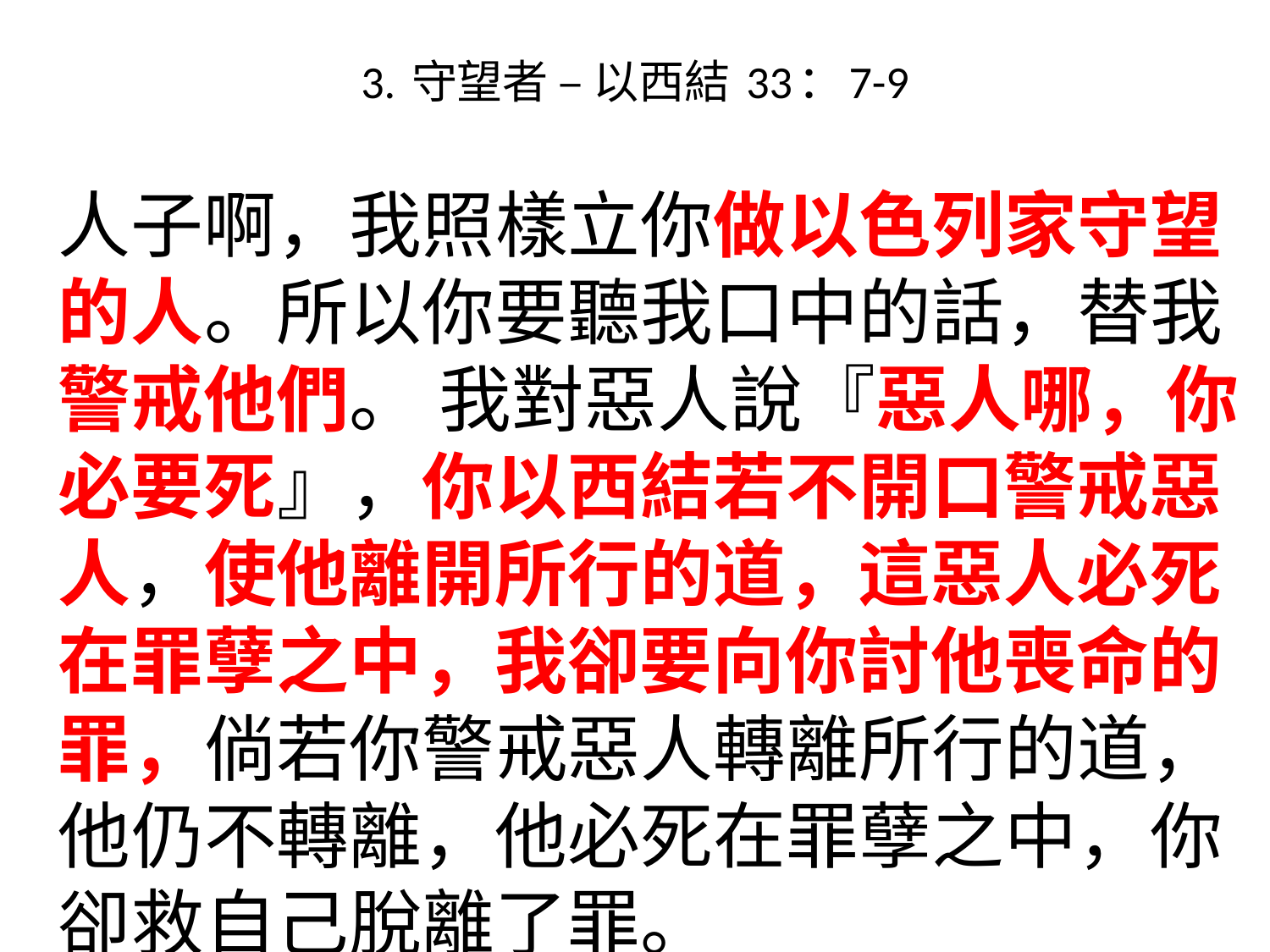

# 3. 守望者 – 以西結 33：7-9
人子啊，我照樣立你做以色列家守望的人。所以你要聽我口中的話，替我警戒他們。 我對惡人說『惡人哪，你必要死』，你以西結若不開口警戒惡人，使他離開所行的道，這惡人必死在罪孽之中，我卻要向你討他喪命的罪，倘若你警戒惡人轉離所行的道，他仍不轉離，他必死在罪孽之中，你卻救自己脫離了罪。